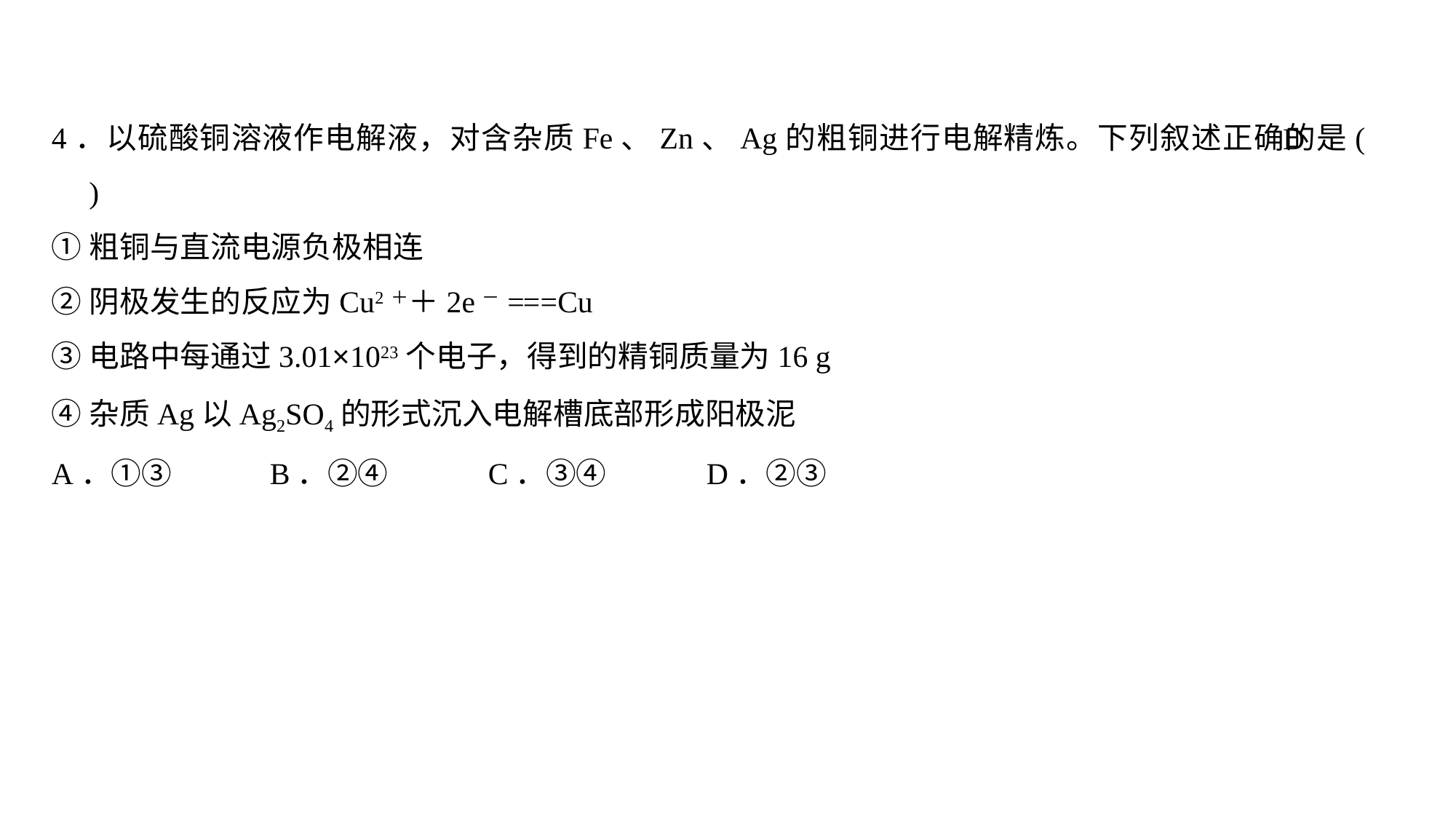

4．以硫酸铜溶液作电解液，对含杂质Fe、Zn、Ag的粗铜进行电解精炼。下列叙述正确的是(　　)
①粗铜与直流电源负极相连
②阴极发生的反应为Cu2＋＋2e－===Cu
③电路中每通过3.01×1023个电子，得到的精铜质量为16 g
④杂质Ag以Ag2SO4的形式沉入电解槽底部形成阳极泥
A．①③  	B．②④	C．③④  	D．②③
D